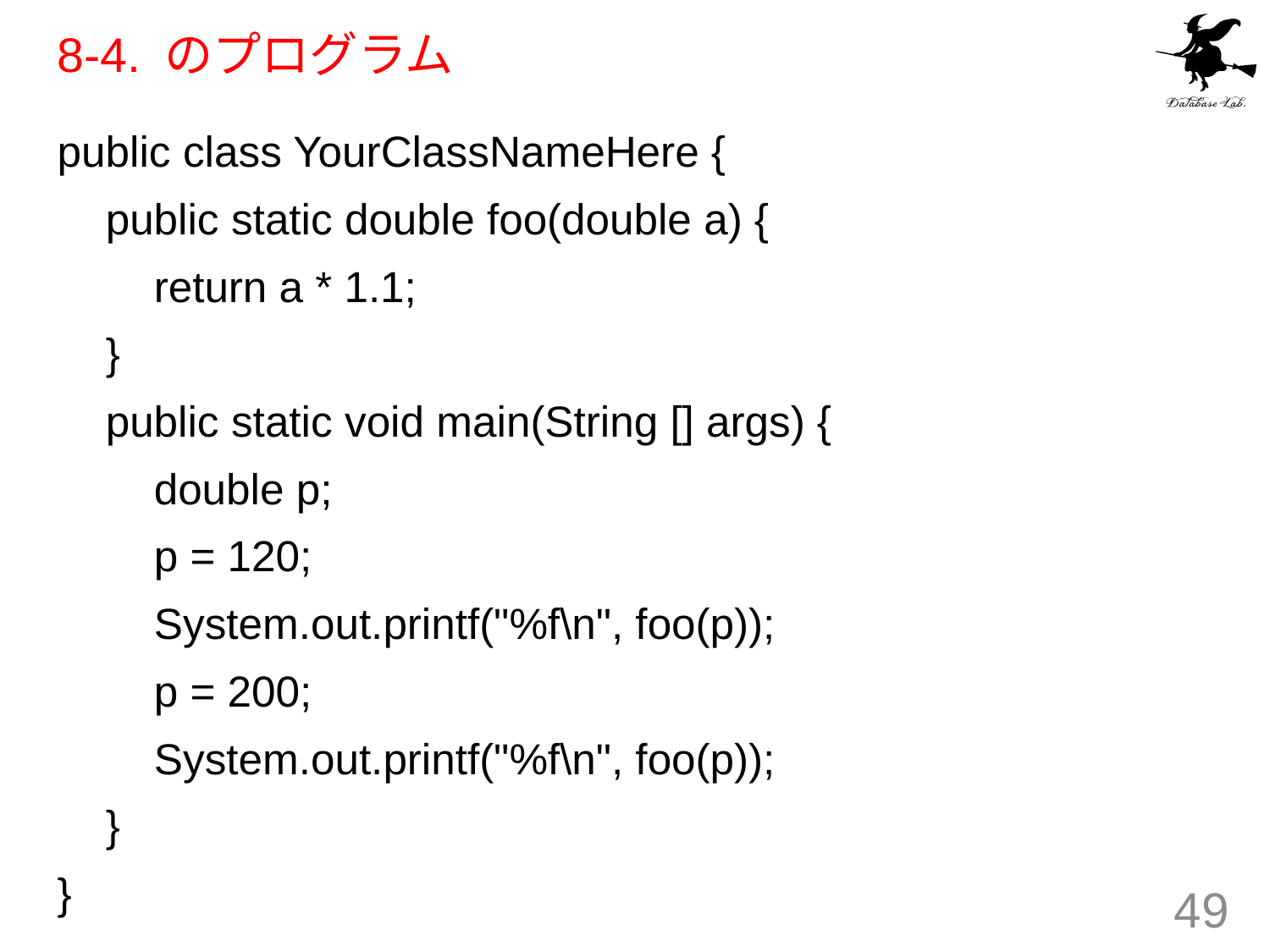

# 8-4. のプログラム
public class YourClassNameHere {
    public static double foo(double a) {
        return a * 1.1;
    }
    public static void main(String [] args) {
        double p;
        p = 120;
        System.out.printf("%f\n", foo(p));
        p = 200;
        System.out.printf("%f\n", foo(p));
    }
}
49